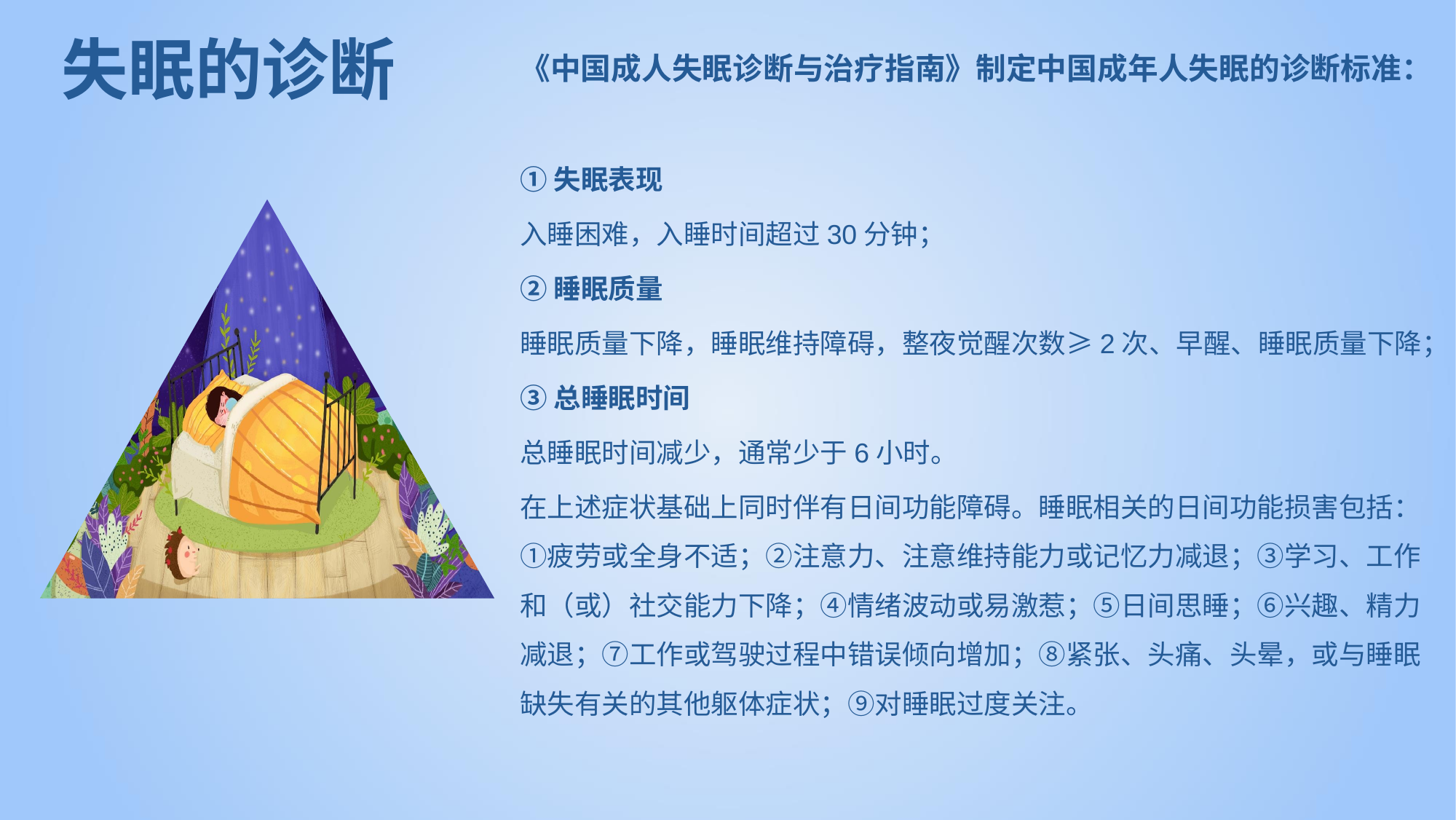

失眠的诊断
《中国成人失眠诊断与治疗指南》制定中国成年人失眠的诊断标准：

①失眠表现
入睡困难，入睡时间超过30分钟；
②睡眠质量
睡眠质量下降，睡眠维持障碍，整夜觉醒次数≥2次、早醒、睡眠质量下降；
③总睡眠时间
总睡眠时间减少，通常少于6小时。
在上述症状基础上同时伴有日间功能障碍。睡眠相关的日间功能损害包括：①疲劳或全身不适；②注意力、注意维持能力或记忆力减退；③学习、工作和（或）社交能力下降；④情绪波动或易激惹；⑤日间思睡；⑥兴趣、精力减退；⑦工作或驾驶过程中错误倾向增加；⑧紧张、头痛、头晕，或与睡眠缺失有关的其他躯体症状；⑨对睡眠过度关注。